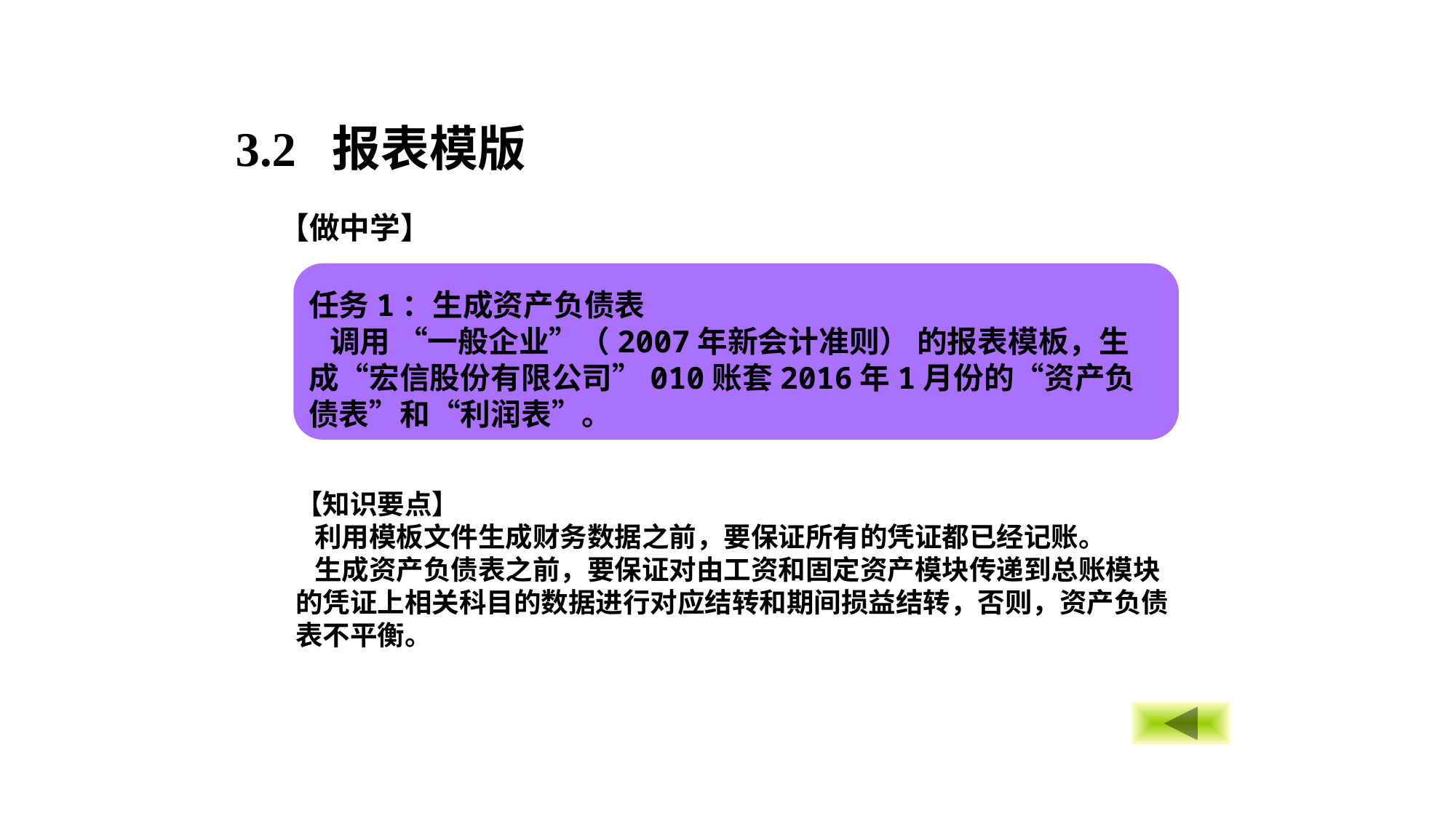

3.2  报表模版
【做中学】

任务1：生成资产负债表
  调用 “一般企业”（2007年新会计准则） 的报表模板，生成“宏信股份有限公司”010账套2016年1月份的“资产负债表”和“利润表”。
【知识要点】
  利用模板文件生成财务数据之前，要保证所有的凭证都已经记账。
  生成资产负债表之前，要保证对由工资和固定资产模块传递到总账模块的凭证上相关科目的数据进行对应结转和期间损益结转，否则，资产负债表不平衡。